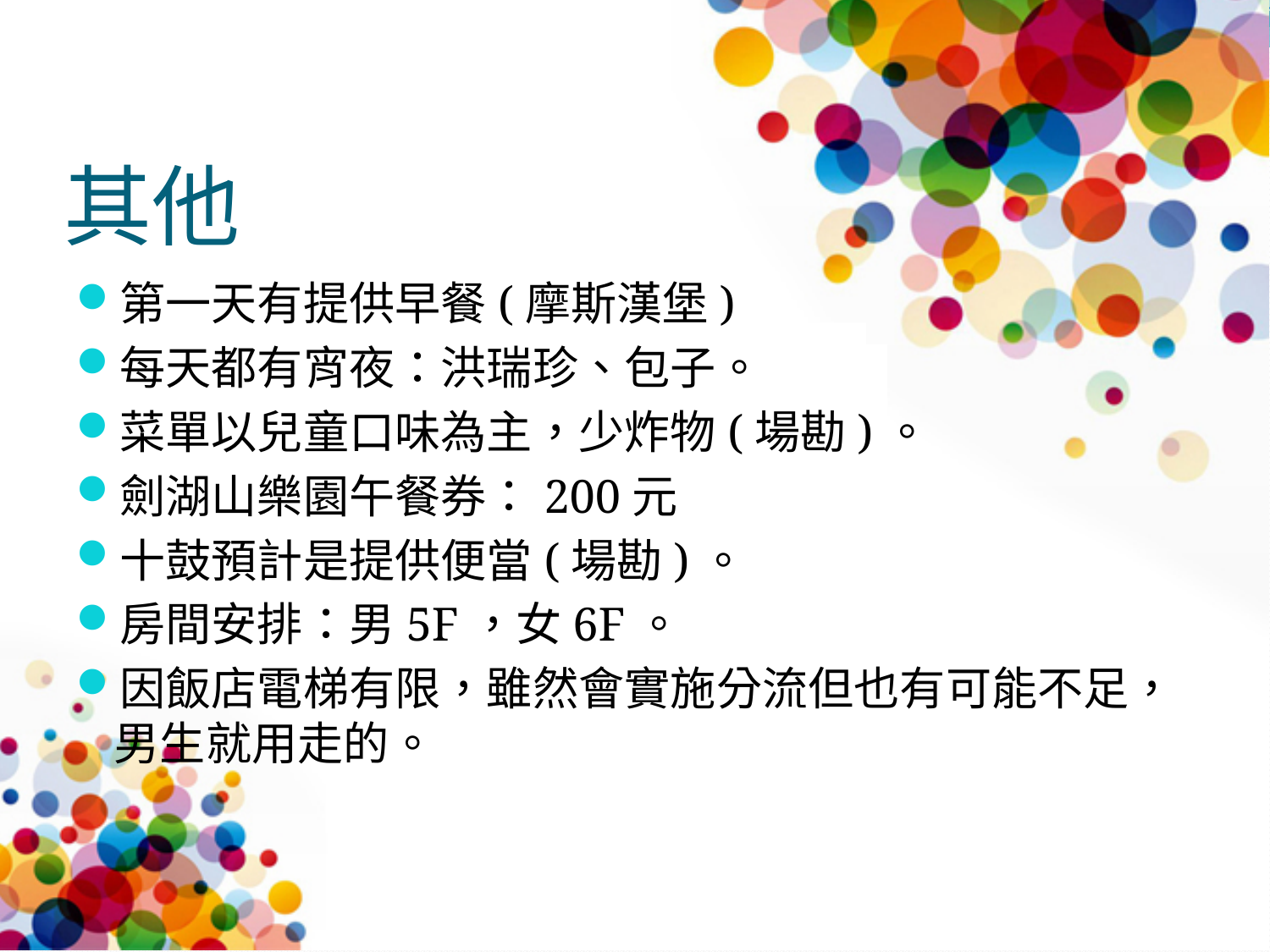

# 其他
第一天有提供早餐(摩斯漢堡)
每天都有宵夜：洪瑞珍、包子。
菜單以兒童口味為主，少炸物(場勘)。
劍湖山樂園午餐券：200元
十鼓預計是提供便當(場勘)。
房間安排：男5F，女6F。
因飯店電梯有限，雖然會實施分流但也有可能不足，男生就用走的。